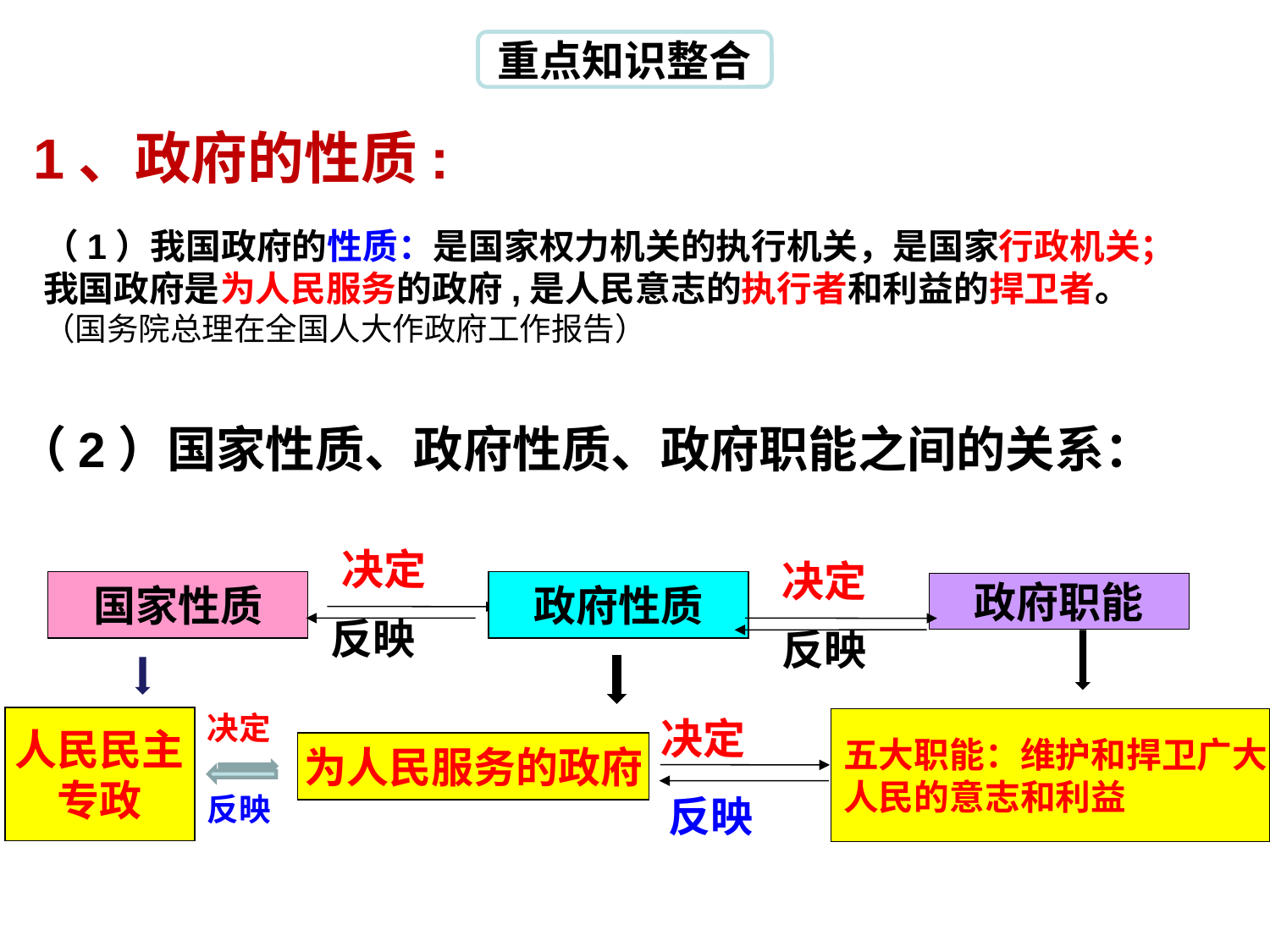

重点知识整合
1、政府的性质:
（1）我国政府的性质：是国家权力机关的执行机关，是国家行政机关；我国政府是为人民服务的政府,是人民意志的执行者和利益的捍卫者。（国务院总理在全国人大作政府工作报告）
（2）国家性质、政府性质、政府职能之间的关系：
决定
决定
国家性质
政府性质
政府职能
反映

反映

决定
决定
人民民主
专政
五大职能：维护和捍卫广大
人民的意志和利益
为人民服务的政府

反映
反映